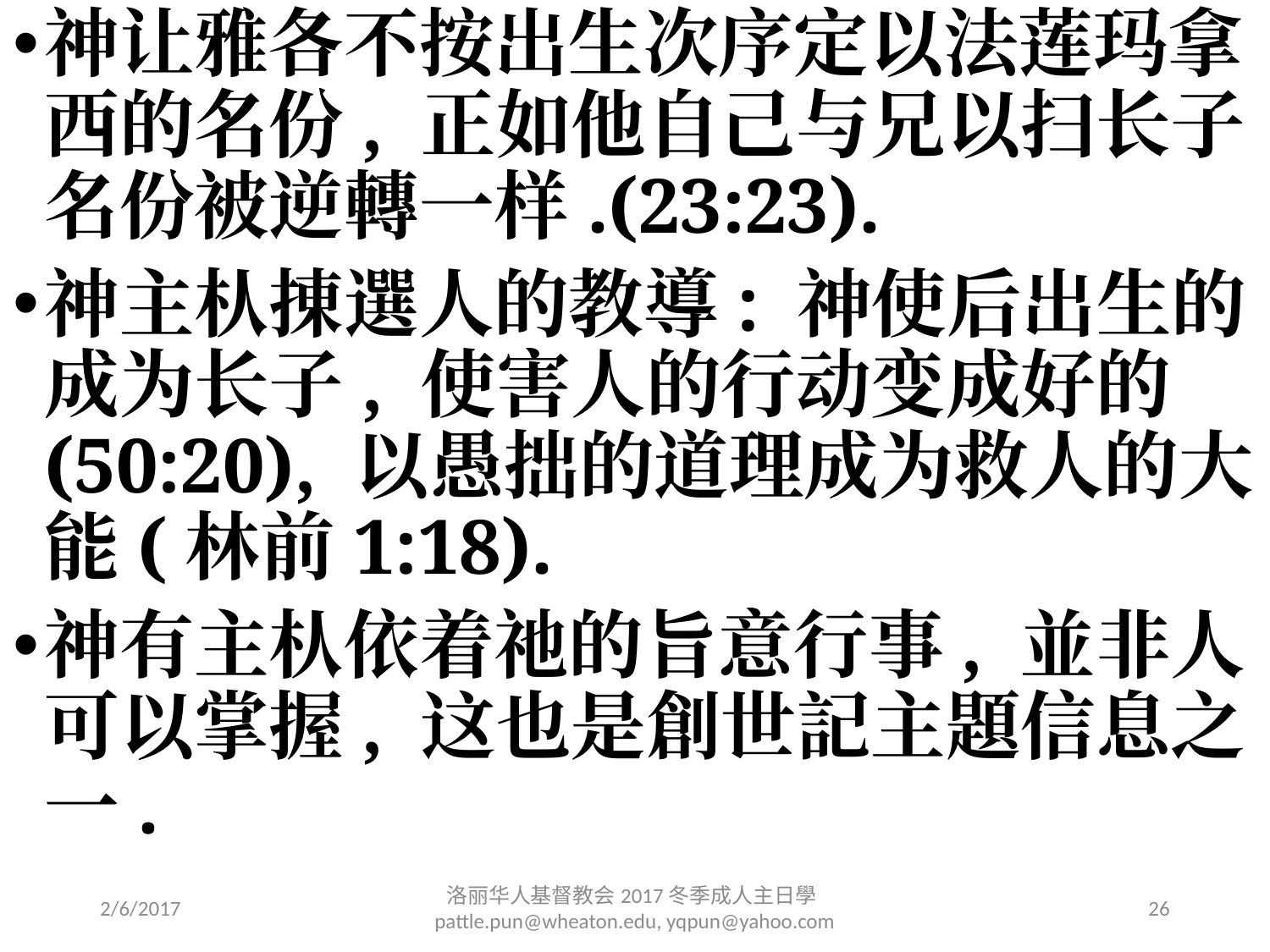

神让雅各不按出生次序定以法莲玛拿西的名份, 正如他自己与兄以扫长子名份被逆轉一样.(23:23).
神主朲㨂選人的教導: 神使后出生的成为长子, 使害人的行动变成好的(50:20), 以愚拙的道理成为救人的大能(林前1:18).
神有主朲依着祂的旨意行事, 並非人可以掌握, 这也是創世記主題信息之一.
2/6/2017
洛丽华⼈基督教会2017冬季成⼈主⽇學  pattle.pun@wheaton.edu, yqpun@yahoo.com
26